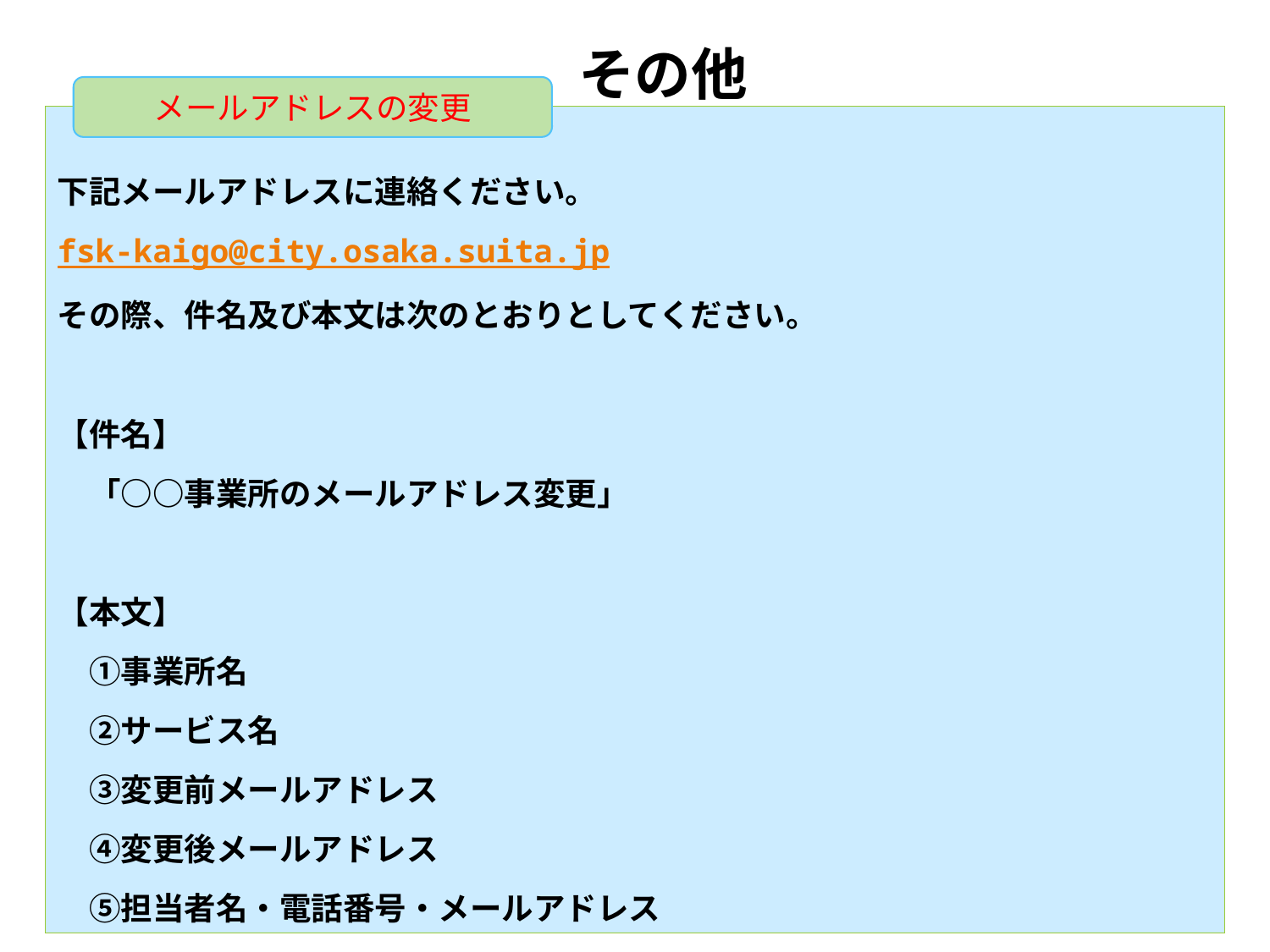

# その他
メールアドレスの変更

下記メールアドレスに連絡ください。
fsk-kaigo@city.osaka.suita.jp
その際、件名及び本文は次のとおりとしてください。

【件名】
　「○○事業所のメールアドレス変更」

【本文】
　①事業所名
　②サービス名
　③変更前メールアドレス
　④変更後メールアドレス
　⑤担当者名・電話番号・メールアドレス
29